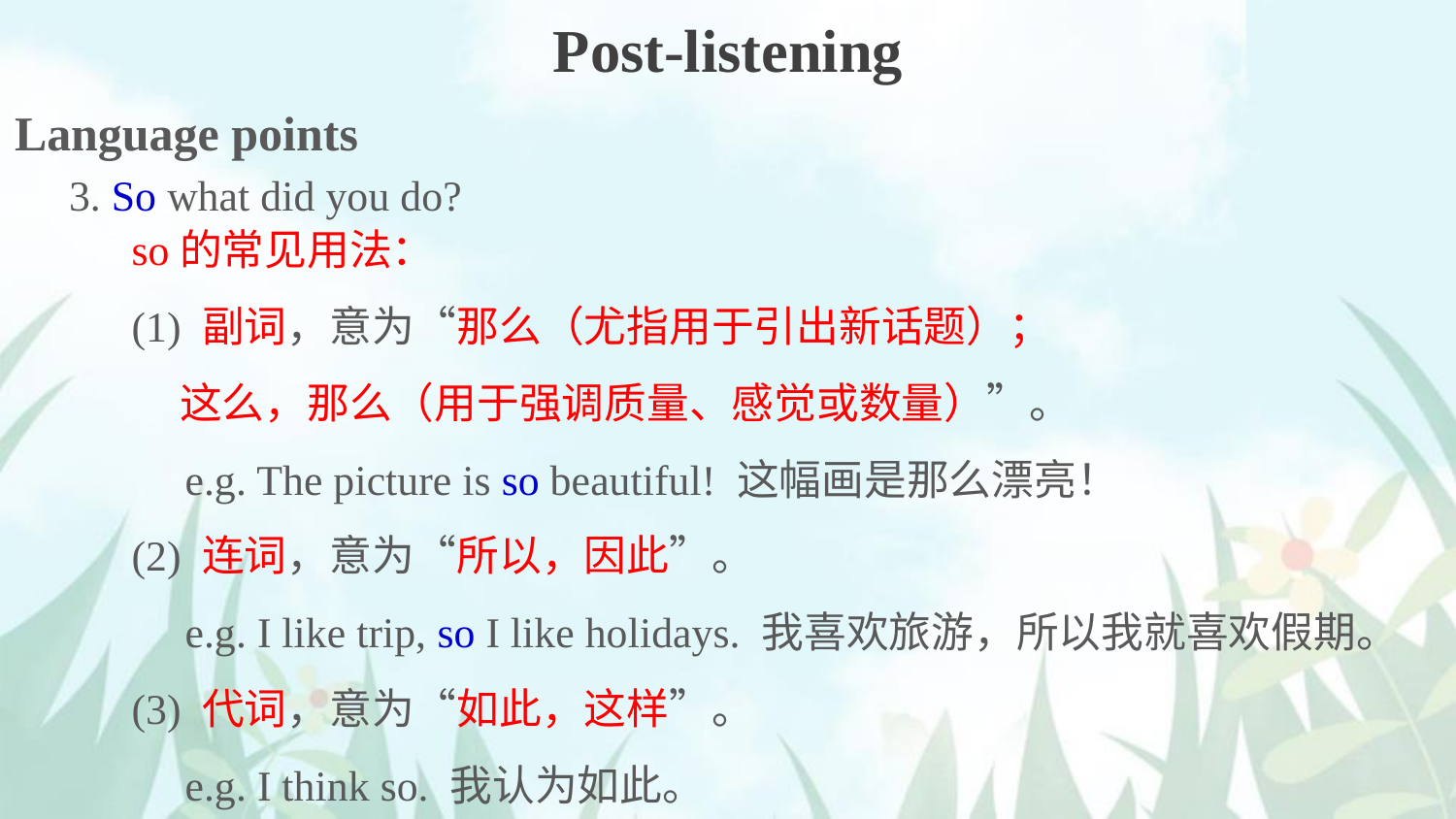

Post-listening
Language points
3. So what did you do?
so的常见用法：
(1) 副词，意为“那么（尤指用于引出新话题）；
    这么，那么（用于强调质量、感觉或数量）”。
     e.g. The picture is so beautiful! 这幅画是那么漂亮！
(2) 连词，意为“所以，因此”。
     e.g. I like trip, so I like holidays. 我喜欢旅游，所以我就喜欢假期。
(3) 代词，意为“如此，这样”。
     e.g. I think so. 我认为如此。